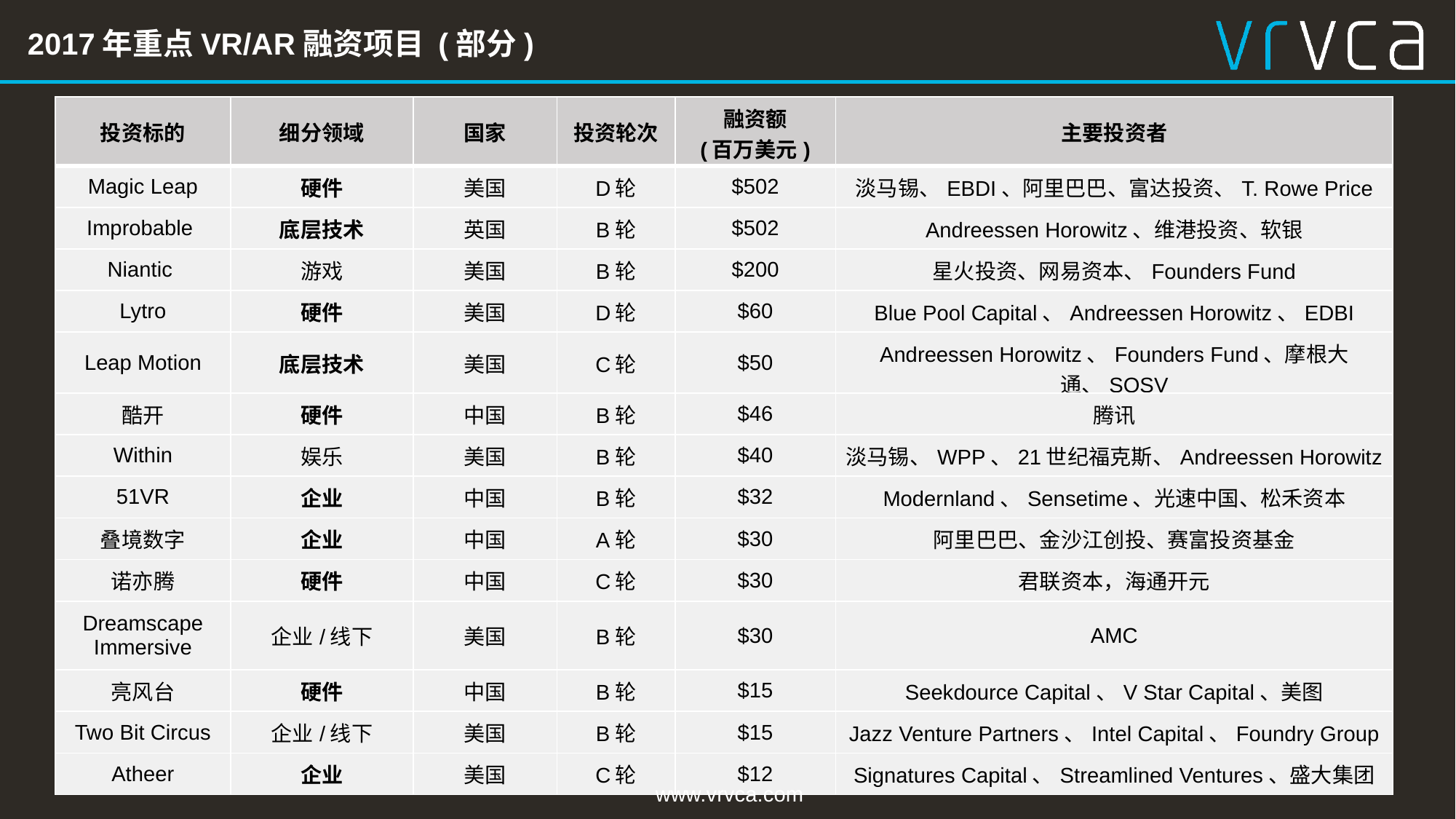

2017年重点VR/AR融资项目 (部分)
| 投资标的 | 细分领域 | 国家 | 投资轮次 | 融资额 (百万美元) | 主要投资者 |
| --- | --- | --- | --- | --- | --- |
| Magic Leap | 硬件 | 美国 | D轮 | $502 | 淡马锡、EBDI、阿里巴巴、富达投资、T. Rowe Price |
| Improbable | 底层技术 | 英国 | B轮 | $502 | Andreessen Horowitz、维港投资、软银 |
| Niantic | 游戏 | 美国 | B轮 | $200 | 星火投资、网易资本、Founders Fund |
| Lytro | 硬件 | 美国 | D轮 | $60 | Blue Pool Capital、Andreessen Horowitz、EDBI |
| Leap Motion | 底层技术 | 美国 | C轮 | $50 | Andreessen Horowitz、Founders Fund、摩根大通、SOSV |
| 酷开 | 硬件 | 中国 | B轮 | $46 | 腾讯 |
| Within | 娱乐 | 美国 | B轮 | $40 | 淡马锡、WPP、21世纪福克斯、Andreessen Horowitz |
| 51VR | 企业 | 中国 | B轮 | $32 | Modernland、Sensetime、光速中国、松禾资本 |
| 叠境数字 | 企业 | 中国 | A轮 | $30 | 阿里巴巴、金沙江创投、赛富投资基金 |
| 诺亦腾 | 硬件 | 中国 | C轮 | $30 | 君联资本，海通开元 |
| Dreamscape Immersive | 企业/线下 | 美国 | B轮 | $30 | AMC |
| 亮风台 | 硬件 | 中国 | B轮 | $15 | Seekdource Capital、V Star Capital、美图 |
| Two Bit Circus | 企业/线下 | 美国 | B轮 | $15 | Jazz Venture Partners、Intel Capital、Foundry Group |
| Atheer | 企业 | 美国 | C轮 | $12 | Signatures Capital、Streamlined Ventures、盛大集团 |
www.vrvca.com